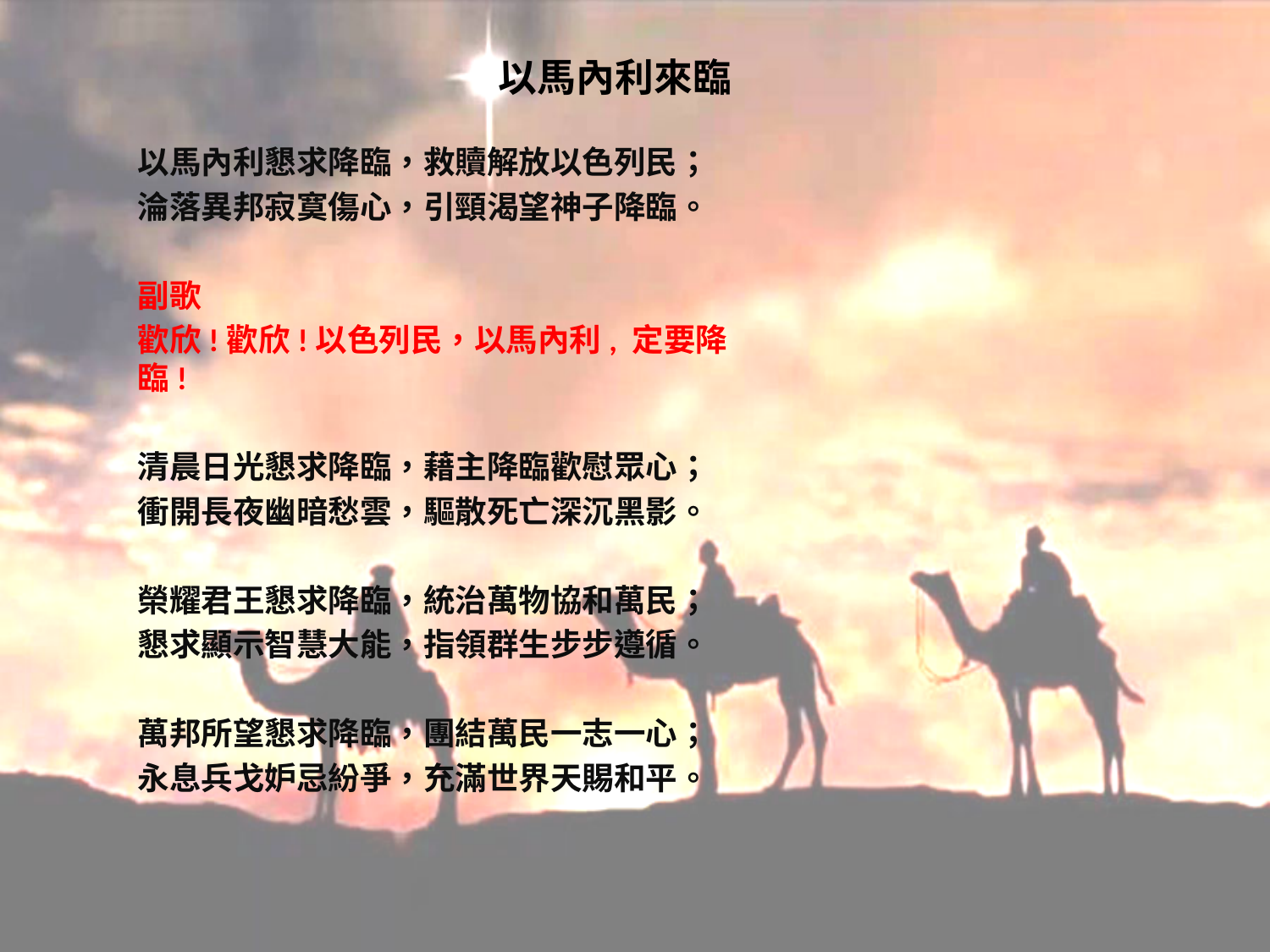

# 以馬內利來臨
以馬內利懇求降臨，救贖解放以色列民；
淪落異邦寂寞傷心，引頸渴望神子降臨。

副歌
歡欣!歡欣!以色列民，以馬內利, 定要降臨!

清晨日光懇求降臨，藉主降臨歡慰眾心；
衝開長夜幽暗愁雲，驅散死亡深沉黑影。

榮耀君王懇求降臨，統治萬物協和萬民；
懇求顯示智慧大能，指領群生步步遵循。

萬邦所望懇求降臨，團結萬民一志一心；
永息兵戈妒忌紛爭，充滿世界天賜和平。